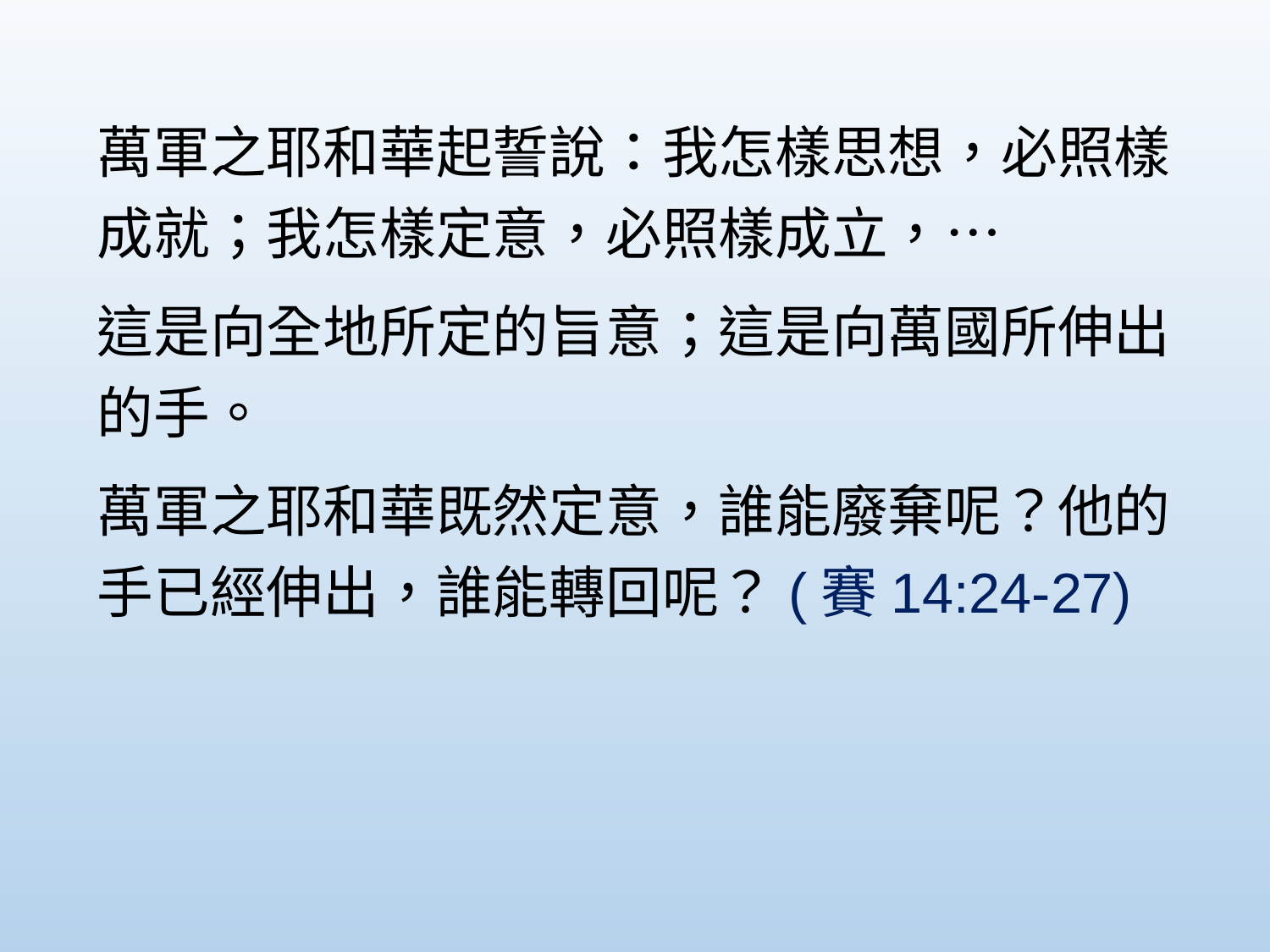

萬軍之耶和華起誓說：我怎樣思想，必照樣成就；我怎樣定意，必照樣成立，…
這是向全地所定的旨意；這是向萬國所伸出的手。
萬軍之耶和華既然定意，誰能廢棄呢？他的手已經伸出，誰能轉回呢？(賽14:24-27)